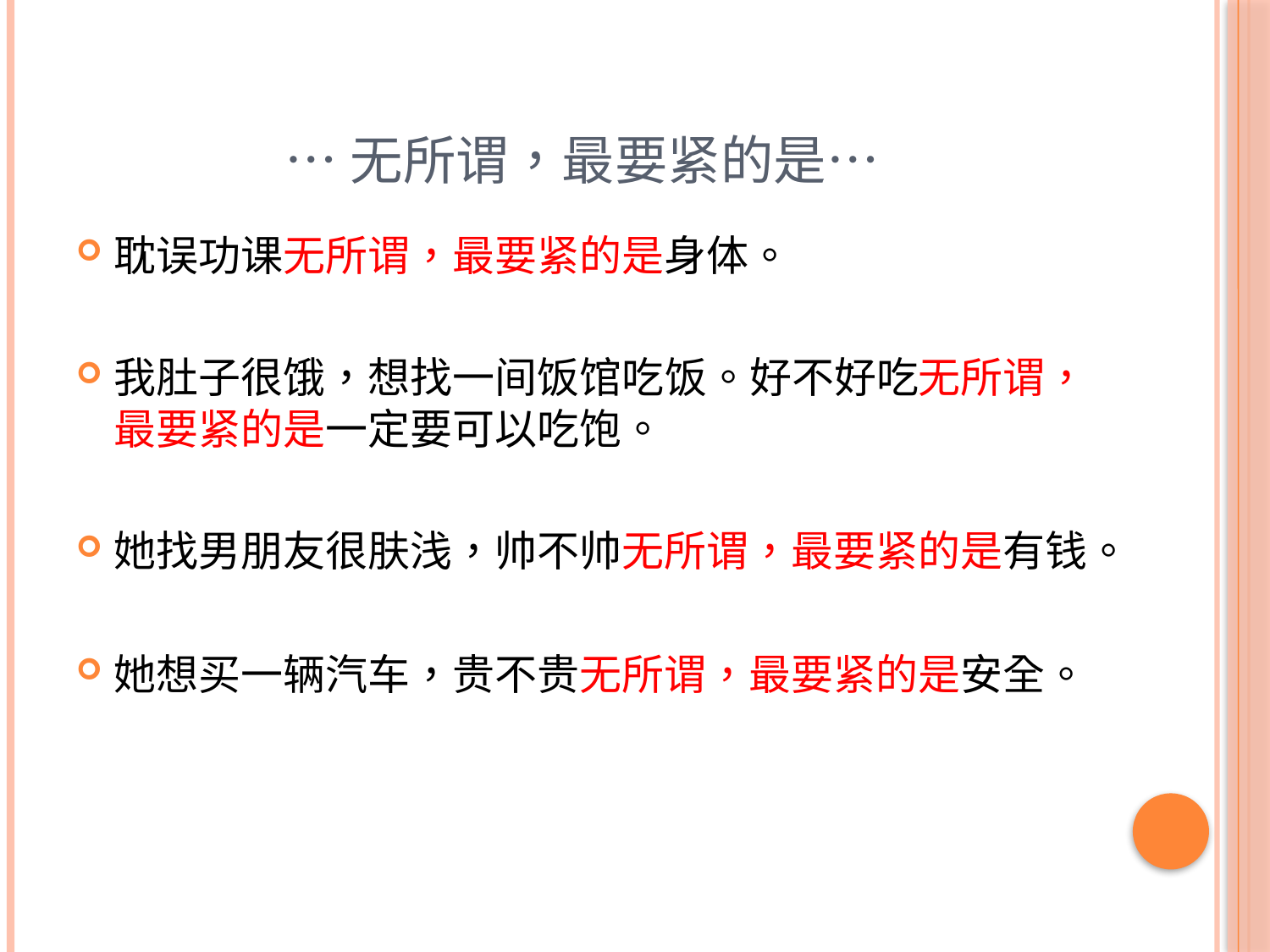

# …无所谓，最要紧的是…
耽误功课无所谓，最要紧的是身体。

我肚子很饿，想找一间饭馆吃饭。好不好吃无所谓，最要紧的是一定要可以吃饱。

她找男朋友很肤浅，帅不帅无所谓，最要紧的是有钱。

她想买一辆汽车，贵不贵无所谓，最要紧的是安全。